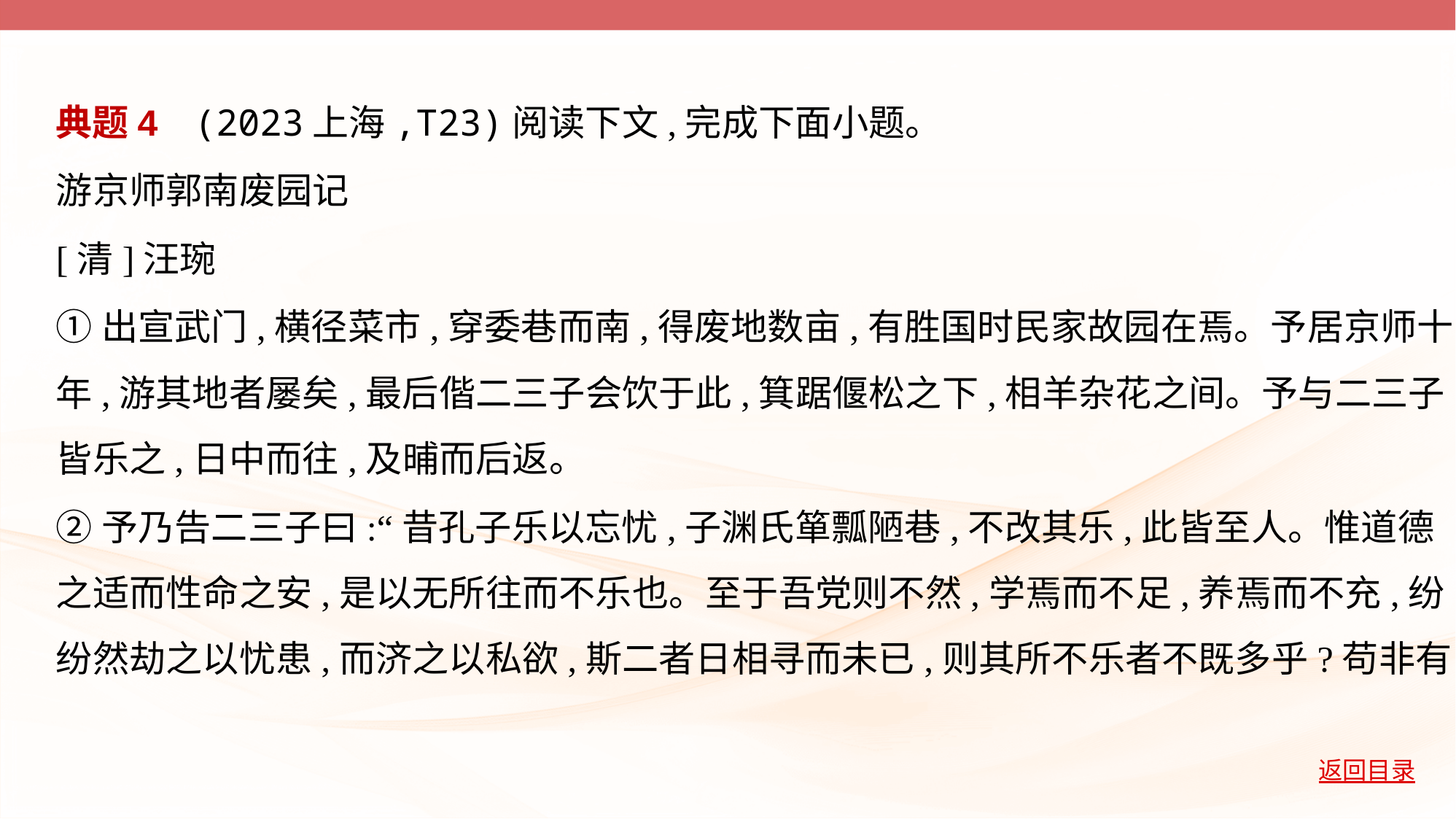

典题4    (2023上海,T23)阅读下文,完成下面小题。
游京师郭南废园记
[清]汪琬
①出宣武门,横径菜市,穿委巷而南,得废地数亩,有胜国时民家故园在焉。予居京师十
年,游其地者屡矣,最后偕二三子会饮于此,箕踞偃松之下,相羊杂花之间。予与二三子
皆乐之,日中而往,及晡而后返。
②予乃告二三子曰:“昔孔子乐以忘忧,子渊氏箪瓢陋巷,不改其乐,此皆至人。惟道德
之适而性命之安,是以无所往而不乐也。至于吾党则不然,学焉而不足,养焉而不充,纷
纷然劫之以忧患,而济之以私欲,斯二者日相寻而未已,则其所不乐者不既多乎?苟非有